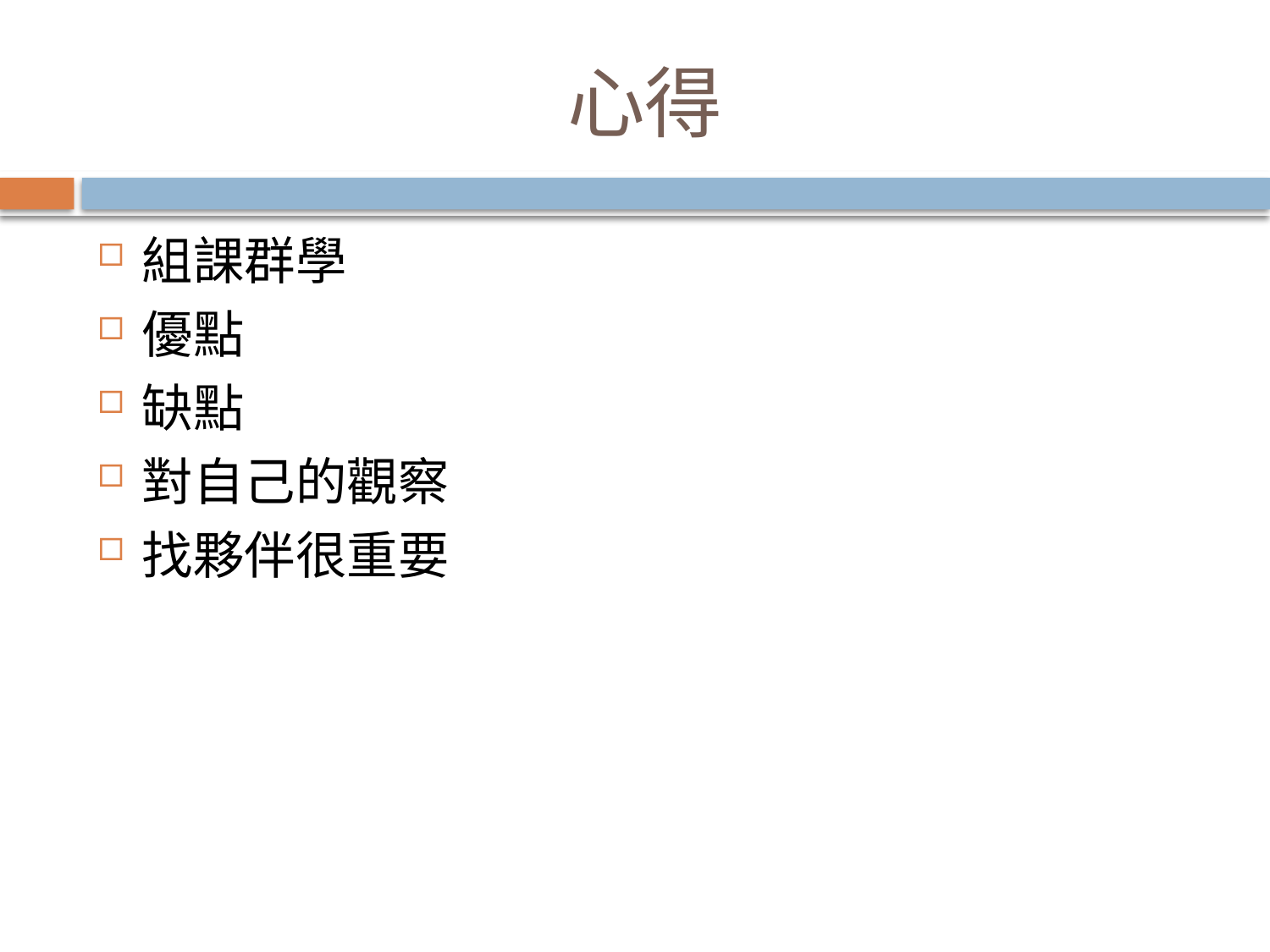

# 心得
組課群學
優點
缺點
對自己的觀察
找夥伴很重要